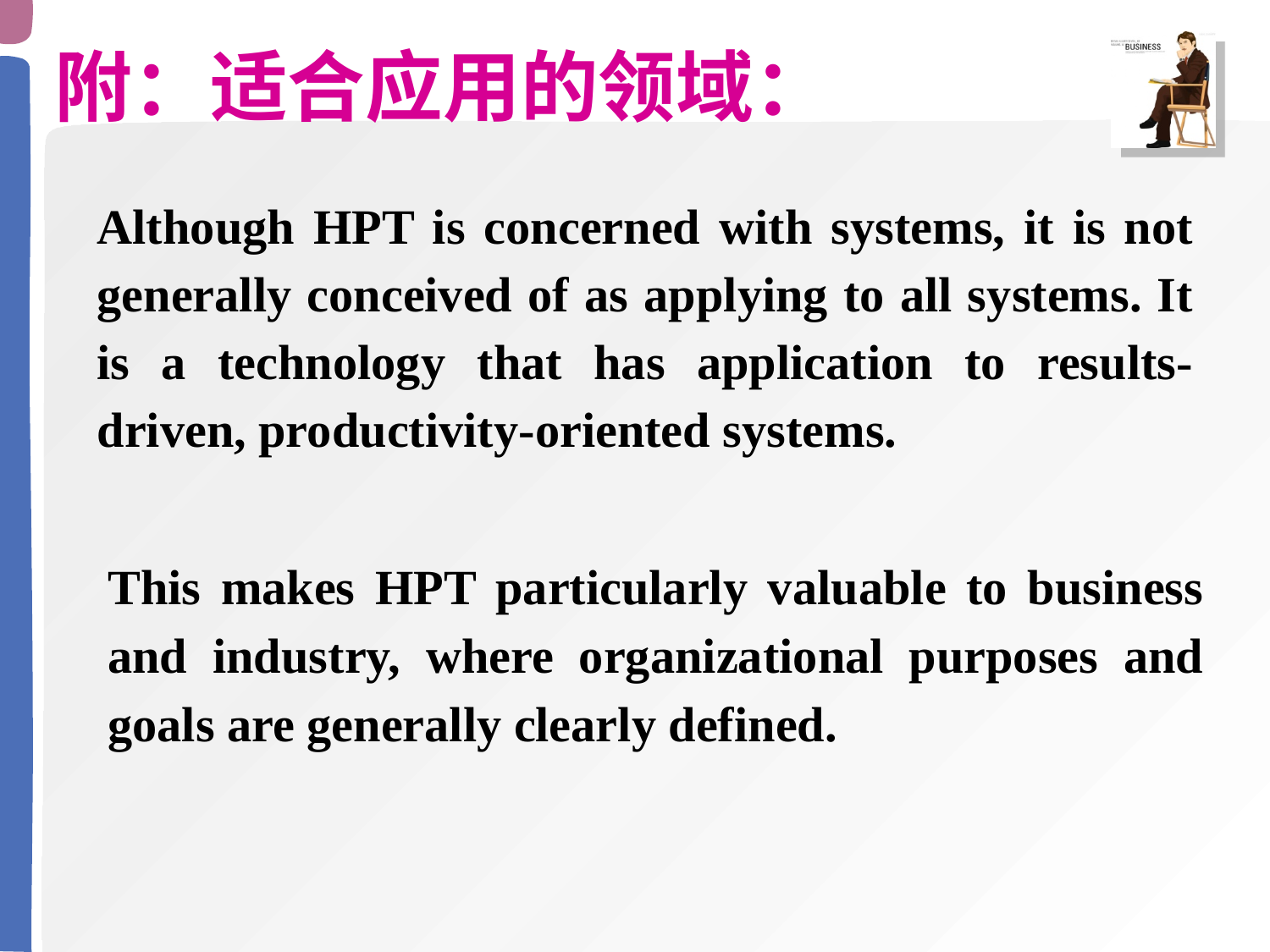

附：适合应用的领域：
Although HPT is concerned with systems, it is not generally conceived of as applying to all systems. It is a technology that has application to results-driven, productivity-oriented systems.
This makes HPT particularly valuable to business and industry, where organizational purposes and goals are generally clearly defined.